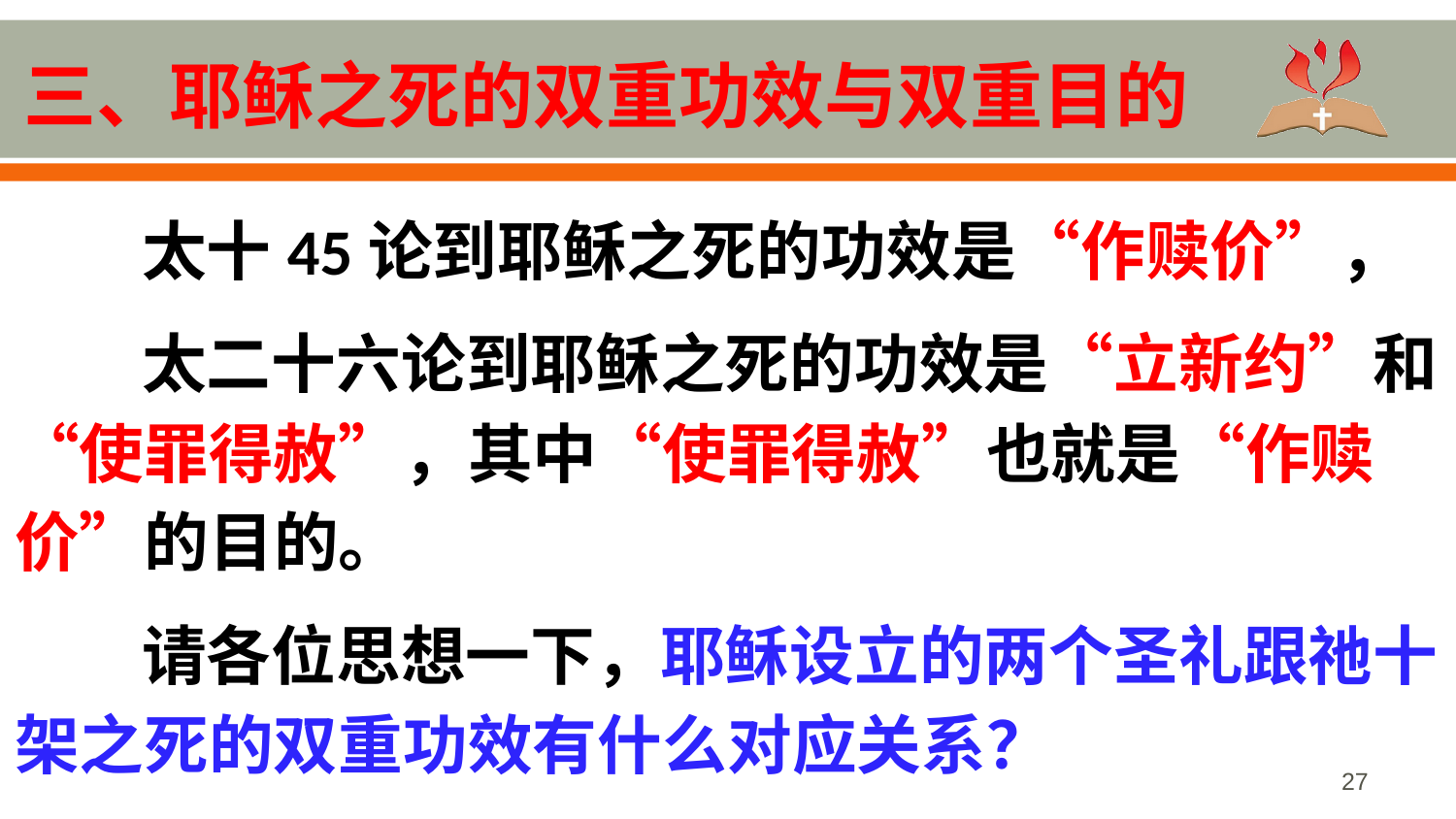

# 三、耶稣之死的双重功效与双重目的
太十45论到耶稣之死的功效是“作赎价”，
太二十六论到耶稣之死的功效是“立新约”和“使罪得赦”，其中“使罪得赦”也就是“作赎价”的目的。
请各位思想一下，耶稣设立的两个圣礼跟祂十架之死的双重功效有什么对应关系？

27